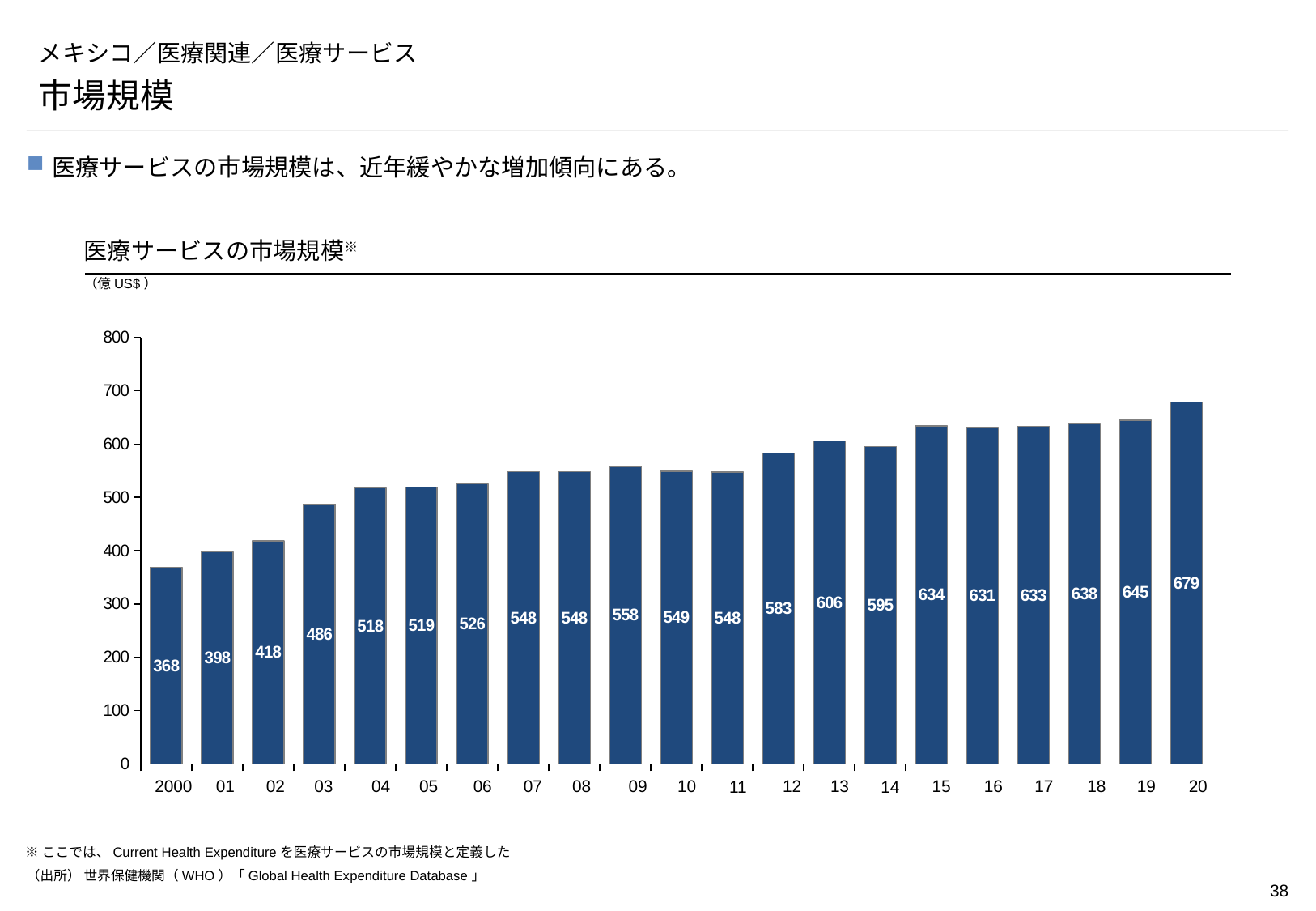

# メキシコ／医療関連／医療サービス
市場規模
医療サービスの市場規模は、近年緩やかな増加傾向にある。
医療サービスの市場規模※
（億US$）

### Chart

| Category |  |
|---|---|
02
13
16
12
15
2000
01
03
04
05
06
07
08
09
10
17
18
19
20
11
14
※ここでは、Current Health Expenditureを医療サービスの市場規模と定義した
（出所） 世界保健機関（WHO）「Global Health Expenditure Database」